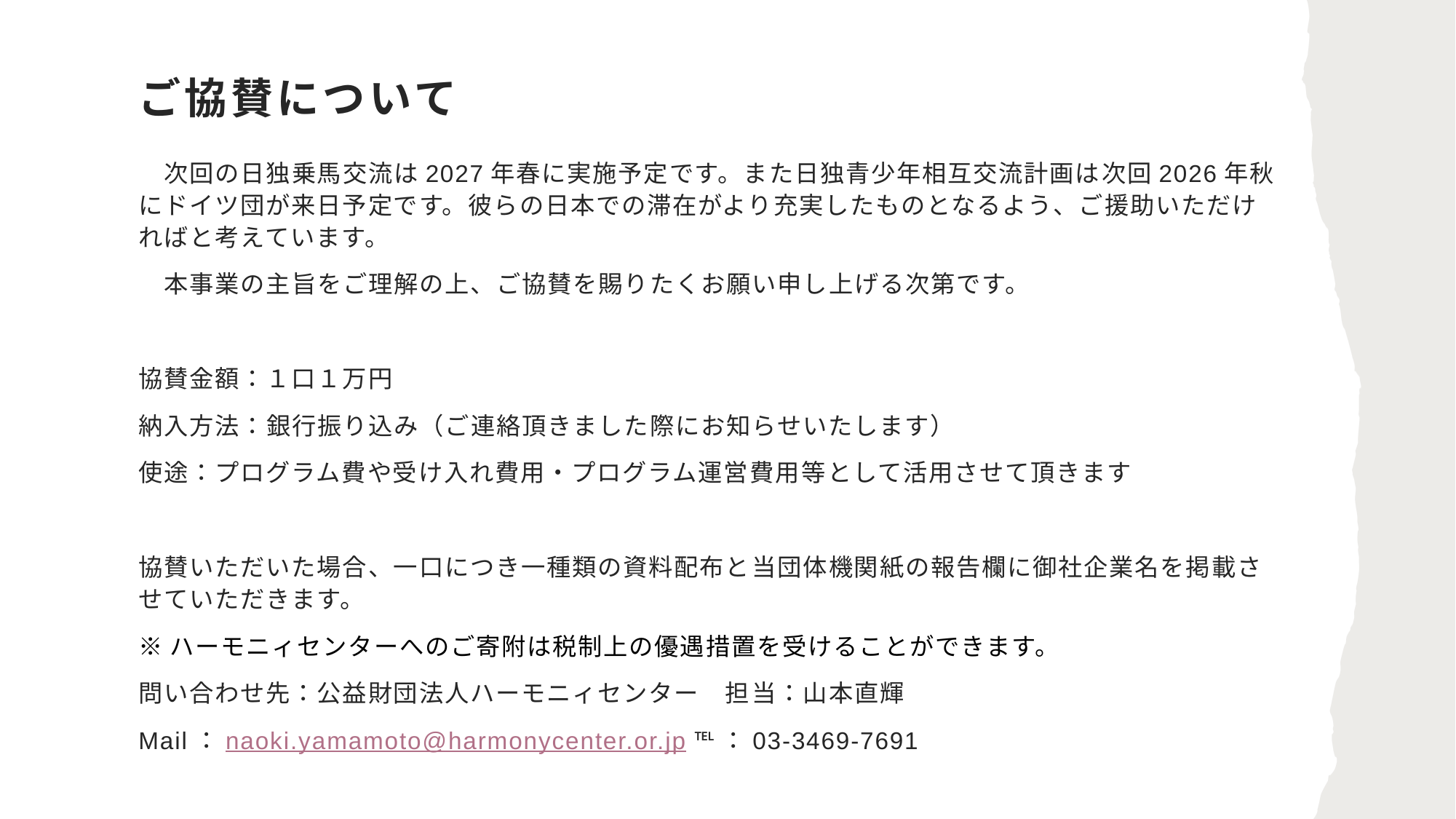

# ご協賛について
　次回の日独乗馬交流は2027年春に実施予定です。また日独青少年相互交流計画は次回2026年秋にドイツ団が来日予定です。彼らの日本での滞在がより充実したものとなるよう、ご援助いただければと考えています。
　本事業の主旨をご理解の上、ご協賛を賜りたくお願い申し上げる次第です。

協賛金額：１口１万円
納入方法：銀行振り込み（ご連絡頂きました際にお知らせいたします）
使途：プログラム費や受け入れ費用・プログラム運営費用等として活用させて頂きます

協賛いただいた場合、一口につき一種類の資料配布と当団体機関紙の報告欄に御社企業名を掲載させていただきます。
※ハーモニィセンターへのご寄附は税制上の優遇措置を受けることができます。
問い合わせ先：公益財団法人ハーモニィセンター　担当：山本直輝
Mail：naoki.yamamoto@harmonycenter.or.jp ℡：03-3469-7691